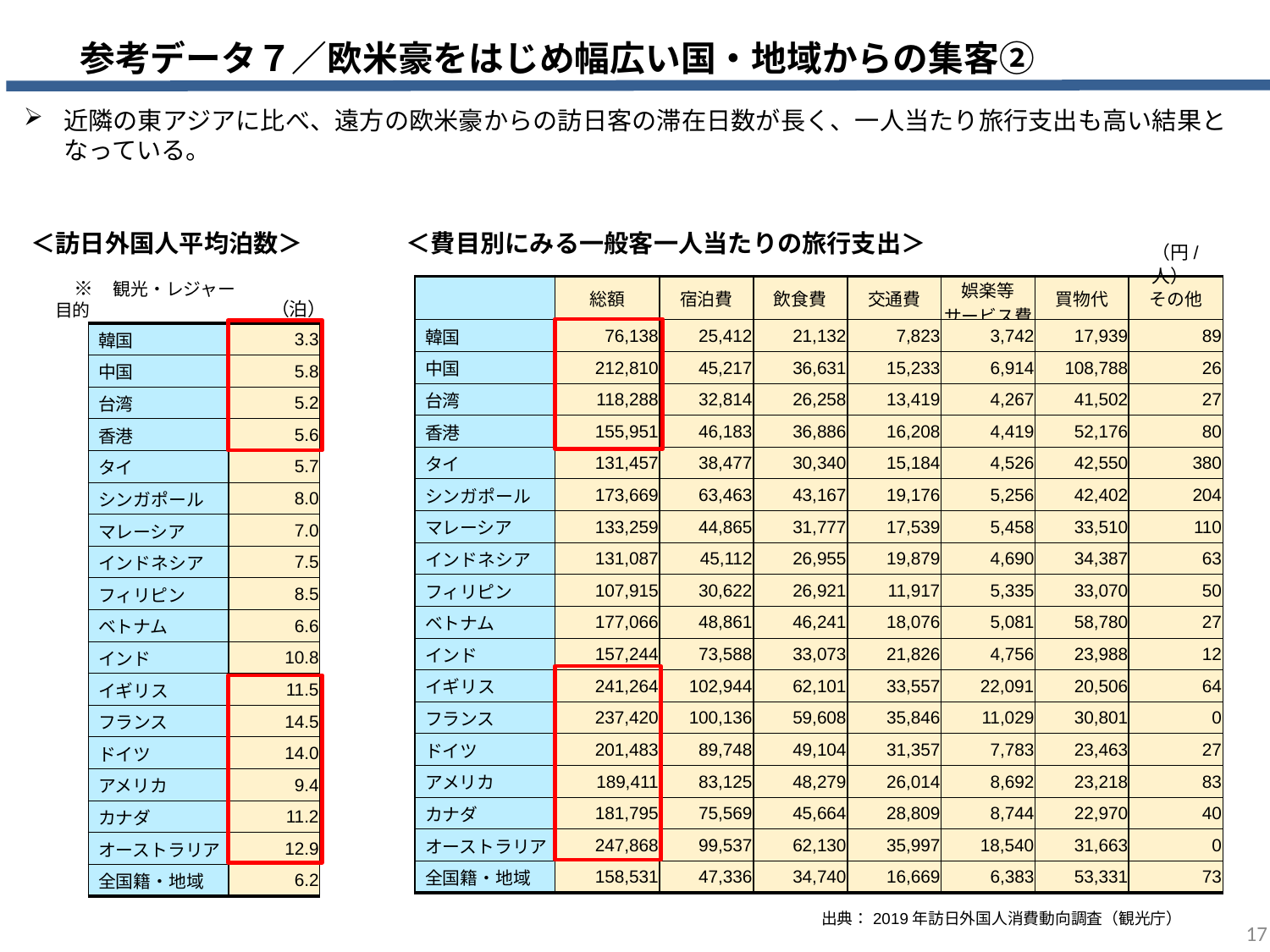

参考データ７／欧米豪をはじめ幅広い国・地域からの集客②
近隣の東アジアに比べ、遠方の欧米豪からの訪日客の滞在日数が長く、一人当たり旅行支出も高い結果となっている。

＜訪日外国人平均泊数＞
＜費目別にみる一般客一人当たりの旅行支出＞
（円/人）
　※　観光・レジャー目的
|  | 総額 | 宿泊費 | 飲食費 | 交通費 | 娯楽等 サービス費 | 買物代 | その他 |
| --- | --- | --- | --- | --- | --- | --- | --- |
| 韓国 | 76,138 | 25,412 | 21,132 | 7,823 | 3,742 | 17,939 | 89 |
| 中国 | 212,810 | 45,217 | 36,631 | 15,233 | 6,914 | 108,788 | 26 |
| 台湾 | 118,288 | 32,814 | 26,258 | 13,419 | 4,267 | 41,502 | 27 |
| 香港 | 155,951 | 46,183 | 36,886 | 16,208 | 4,419 | 52,176 | 80 |
| タイ | 131,457 | 38,477 | 30,340 | 15,184 | 4,526 | 42,550 | 380 |
| シンガポール | 173,669 | 63,463 | 43,167 | 19,176 | 5,256 | 42,402 | 204 |
| マレーシア | 133,259 | 44,865 | 31,777 | 17,539 | 5,458 | 33,510 | 110 |
| インドネシア | 131,087 | 45,112 | 26,955 | 19,879 | 4,690 | 34,387 | 63 |
| フィリピン | 107,915 | 30,622 | 26,921 | 11,917 | 5,335 | 33,070 | 50 |
| ベトナム | 177,066 | 48,861 | 46,241 | 18,076 | 5,081 | 58,780 | 27 |
| インド | 157,244 | 73,588 | 33,073 | 21,826 | 4,756 | 23,988 | 12 |
| イギリス | 241,264 | 102,944 | 62,101 | 33,557 | 22,091 | 20,506 | 64 |
| フランス | 237,420 | 100,136 | 59,608 | 35,846 | 11,029 | 30,801 | 0 |
| ドイツ | 201,483 | 89,748 | 49,104 | 31,357 | 7,783 | 23,463 | 27 |
| アメリカ | 189,411 | 83,125 | 48,279 | 26,014 | 8,692 | 23,218 | 83 |
| カナダ | 181,795 | 75,569 | 45,664 | 28,809 | 8,744 | 22,970 | 40 |
| オーストラリア | 247,868 | 99,537 | 62,130 | 35,997 | 18,540 | 31,663 | 0 |
| 全国籍・地域 | 158,531 | 47,336 | 34,740 | 16,669 | 6,383 | 53,331 | 73 |
（泊）

| 韓国 | 3.3 |
| --- | --- |
| 中国 | 5.8 |
| 台湾 | 5.2 |
| 香港 | 5.6 |
| タイ | 5.7 |
| シンガポール | 8.0 |
| マレーシア | 7.0 |
| インドネシア | 7.5 |
| フィリピン | 8.5 |
| ベトナム | 6.6 |
| インド | 10.8 |
| イギリス | 11.5 |
| フランス | 14.5 |
| ドイツ | 14.0 |
| アメリカ | 9.4 |
| カナダ | 11.2 |
| オーストラリア | 12.9 |
| 全国籍・地域 | 6.2 |

出典：2019年訪日外国人消費動向調査（観光庁）
17